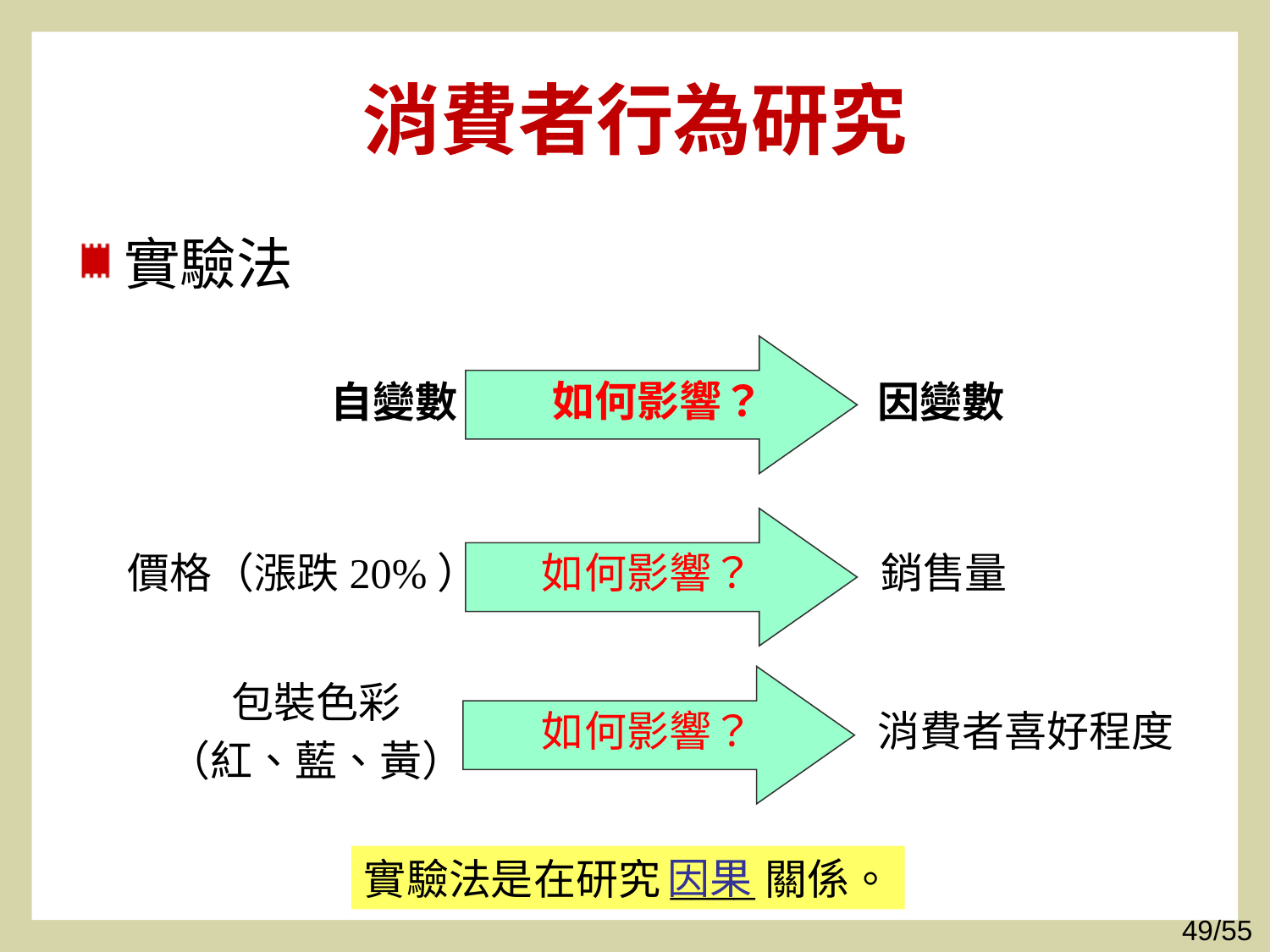

# 消費者行為研究
實驗法

如何影響？
自變數
因變數

價格（漲跌20%）
如何影響？
銷售量

包裝色彩
（紅、藍、黃）
如何影響？
消費者喜好程度
因果
實驗法是在研究____關係。
49/55